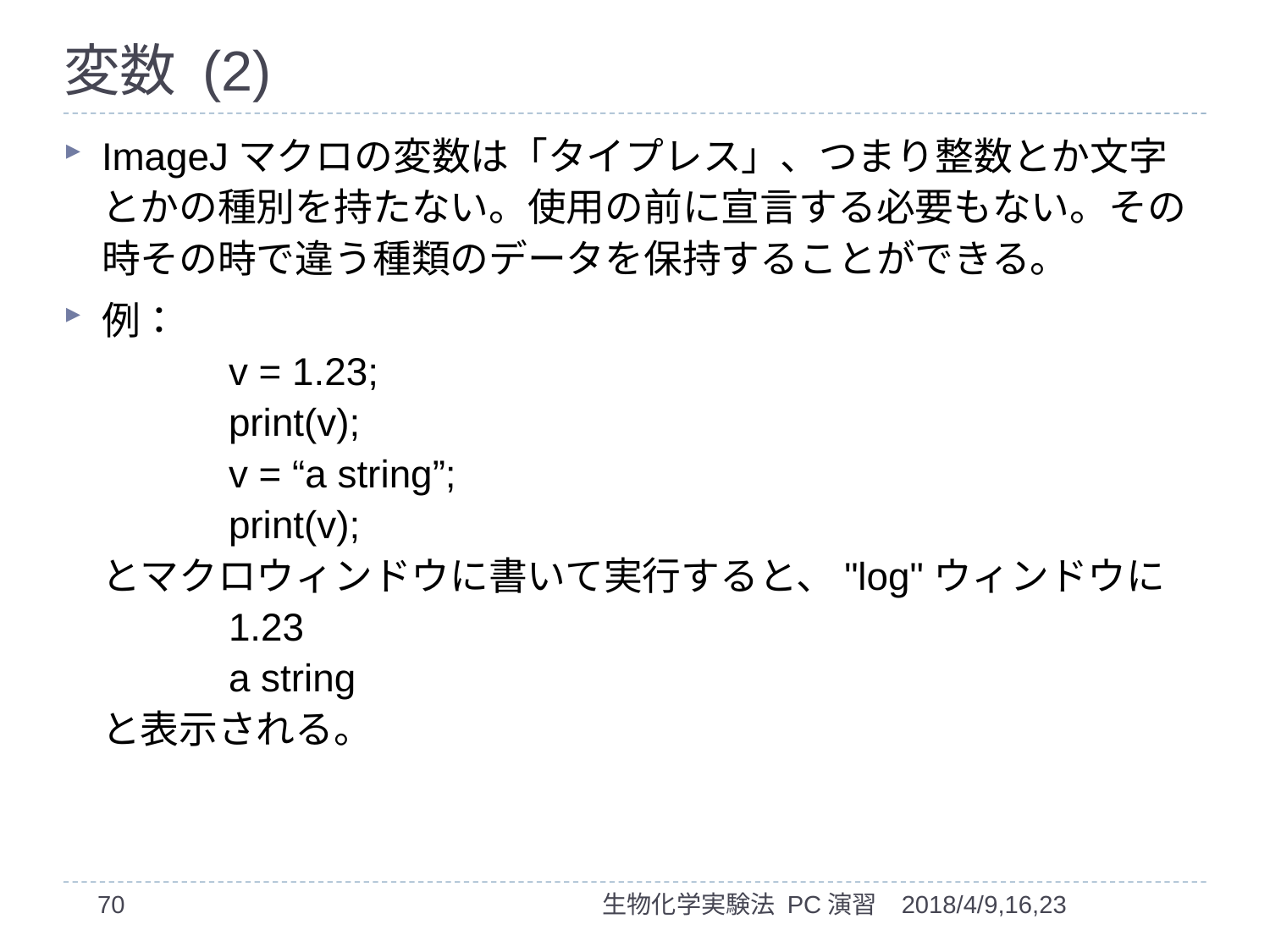

# 変数 (2)
ImageJマクロの変数は「タイプレス」、つまり整数とか文字とかの種別を持たない。使用の前に宣言する必要もない。その時その時で違う種類のデータを保持することができる。
例：
	v = 1.23;
	print(v);
	v = “a string”;
	print(v);
とマクロウィンドウに書いて実行すると、"log"ウィンドウに
	1.23
	a string
と表示される。
70
生物化学実験法 PC演習
2018/4/9,16,23